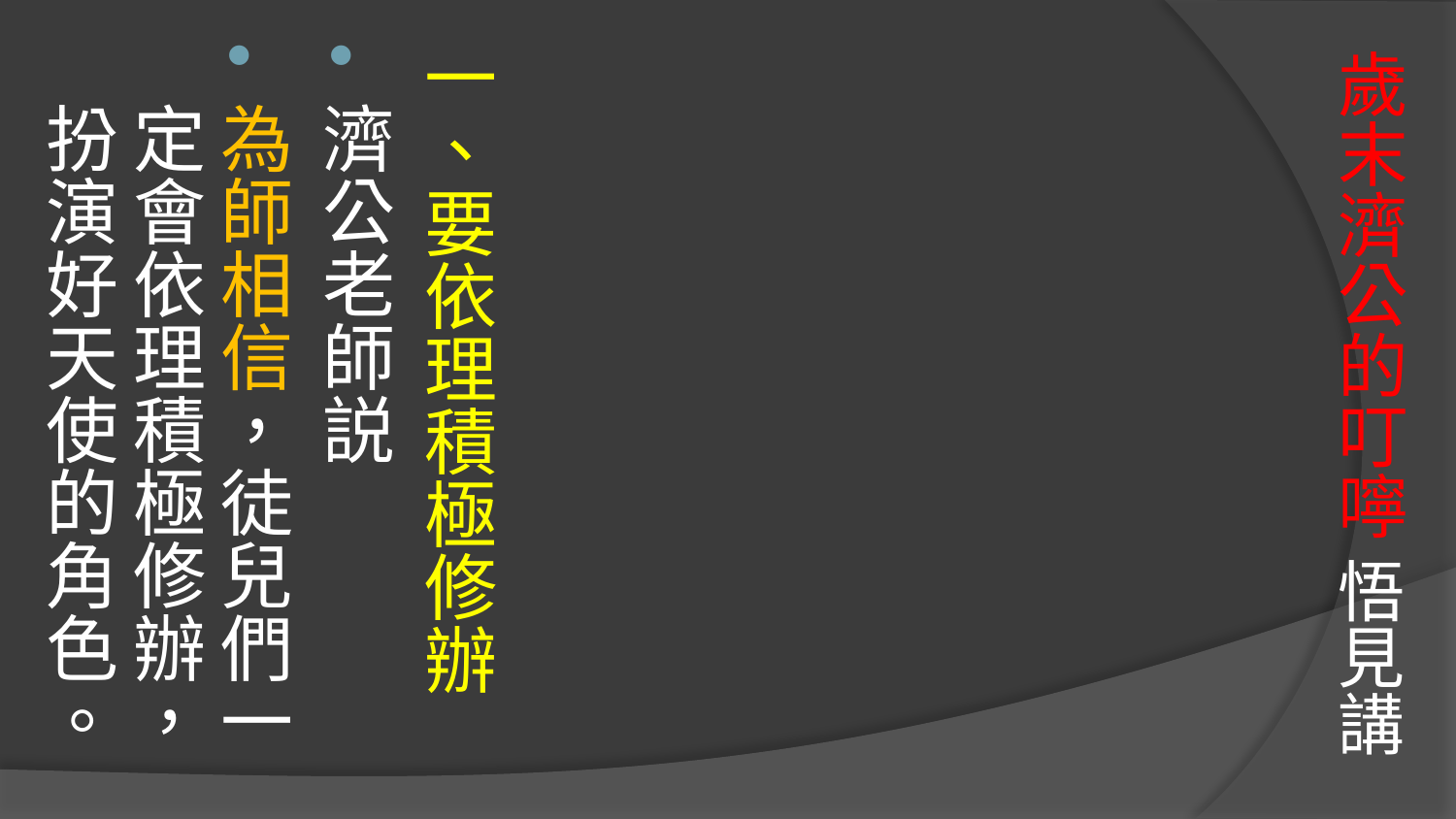

# 歲末濟公的叮嚀 悟見講
一、要依理積極修辦
濟公老師説
為師相信，徒兒們一定會依理積極修辦，扮演好天使的角色。